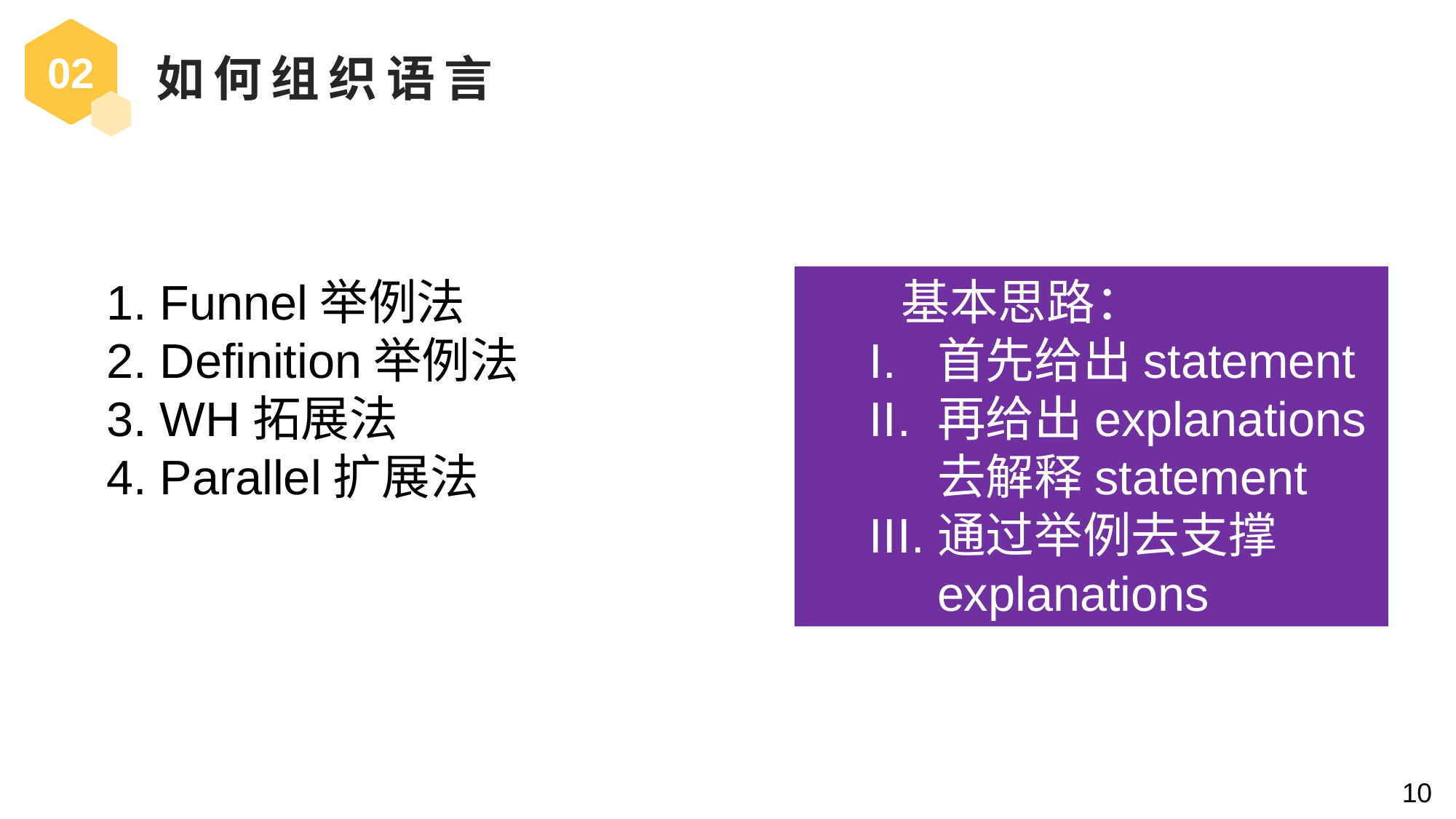

02
如何组织语言

1. Funnel举例法
2. Definition举例法
3. WH拓展法
4. Parallel扩展法
基本思路：
首先给出statement
再给出explanations去解释statement
通过举例去支撑explanations
10